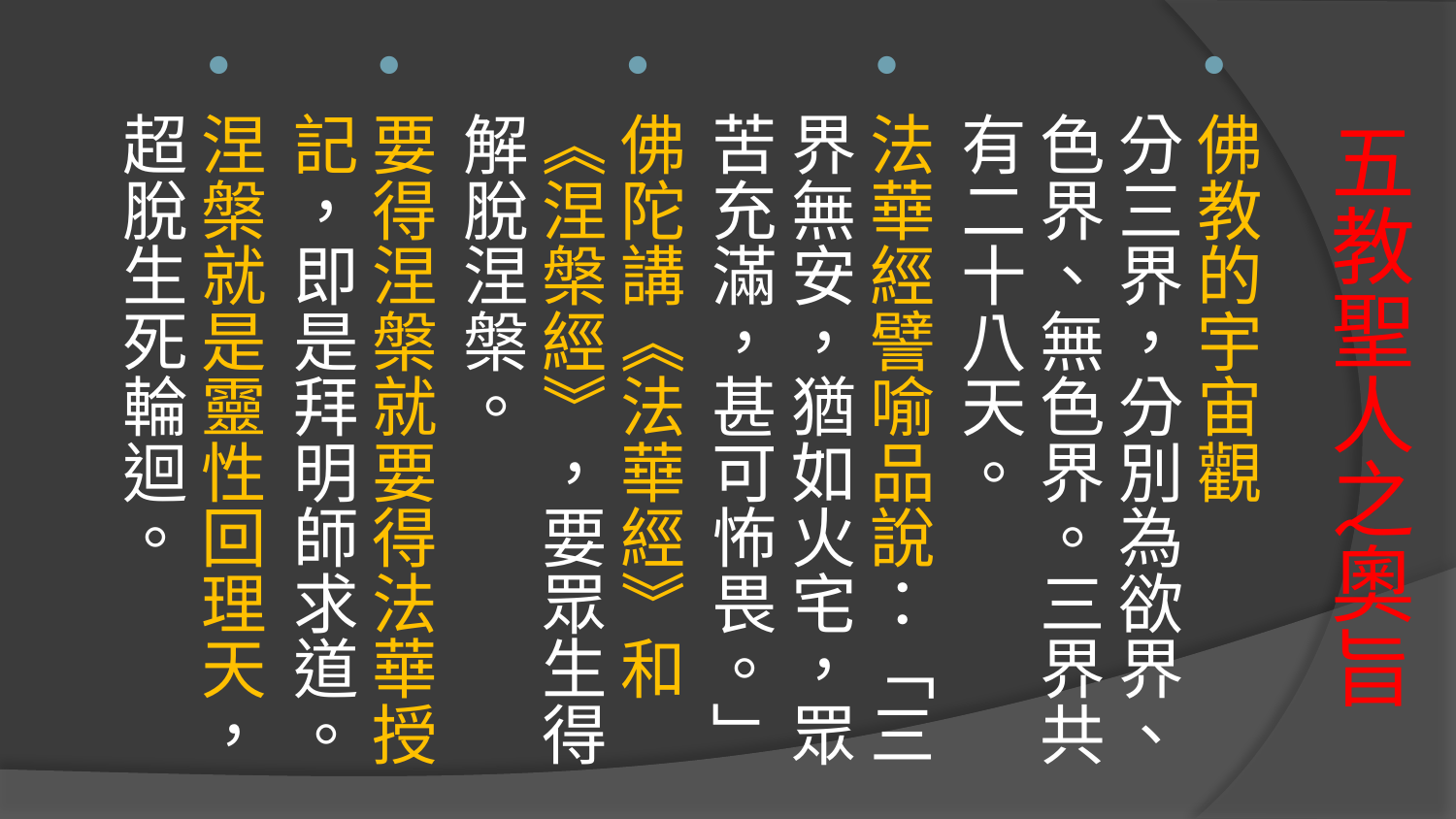

佛教的宇宙觀
分三界，分別為欲界、色界、無色界。三界共有二十八天。
法華經譬喻品說：「三界無安，猶如火宅，眾苦充滿，甚可怖畏。」
佛陀講《法華經》和《涅槃經》，要眾生得解脫涅槃。
要得涅槃就要得法華授記，即是拜明師求道。
涅槃就是靈性回理天，超脫生死輪迴。
# 五教聖人之奧旨